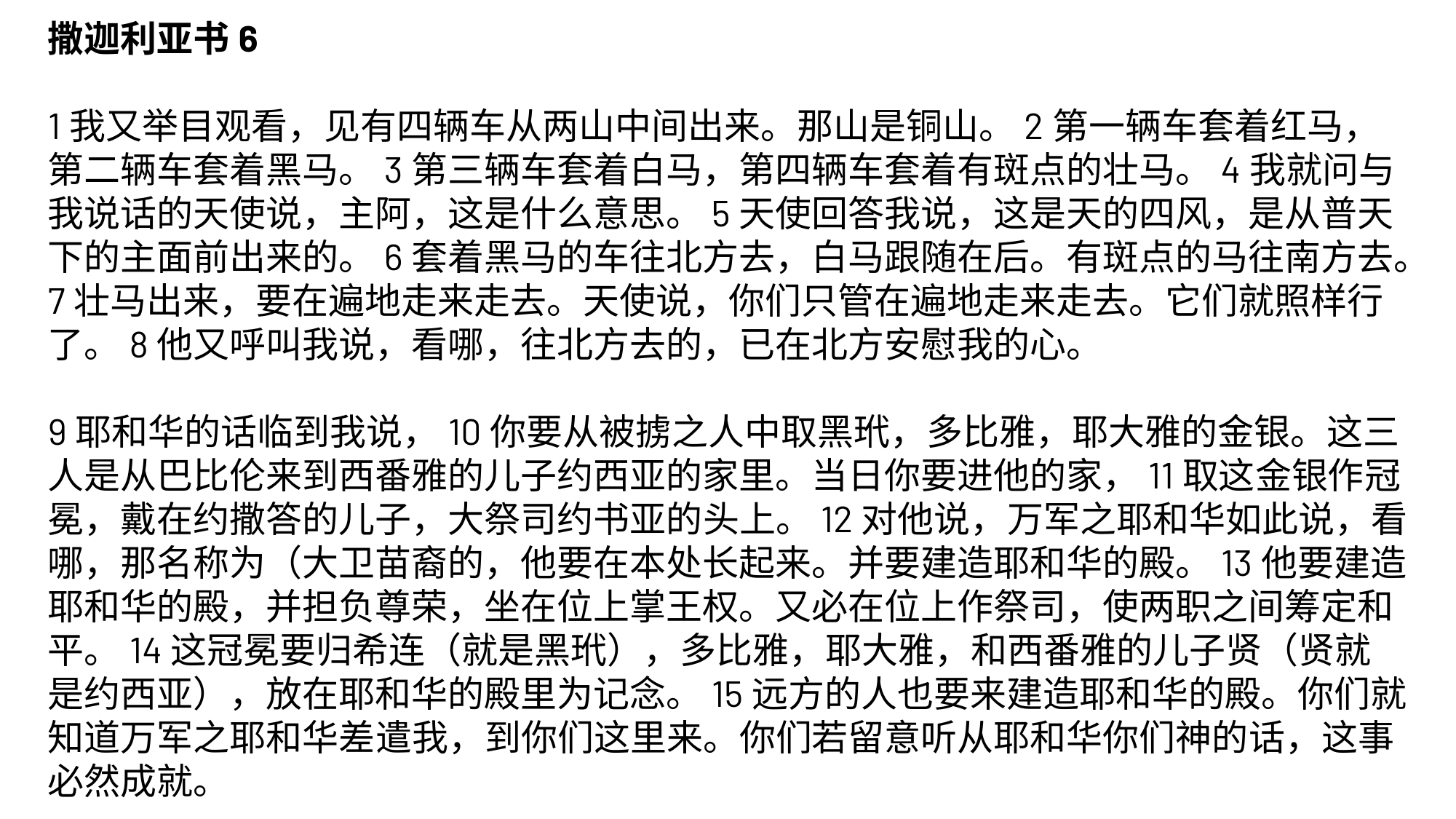

撒迦利亚书6

1我又举目观看，见有四辆车从两山中间出来。那山是铜山。2第一辆车套着红马，第二辆车套着黑马。3第三辆车套着白马，第四辆车套着有斑点的壮马。4我就问与我说话的天使说，主阿，这是什么意思。5天使回答我说，这是天的四风，是从普天下的主面前出来的。6套着黑马的车往北方去，白马跟随在后。有斑点的马往南方去。7壮马出来，要在遍地走来走去。天使说，你们只管在遍地走来走去。它们就照样行了。8他又呼叫我说，看哪，往北方去的，已在北方安慰我的心。

9耶和华的话临到我说，10你要从被掳之人中取黑玳，多比雅，耶大雅的金银。这三人是从巴比伦来到西番雅的儿子约西亚的家里。当日你要进他的家，11取这金银作冠冕，戴在约撒答的儿子，大祭司约书亚的头上。12对他说，万军之耶和华如此说，看哪，那名称为（大卫苗裔的，他要在本处长起来。并要建造耶和华的殿。13他要建造耶和华的殿，并担负尊荣，坐在位上掌王权。又必在位上作祭司，使两职之间筹定和平。14这冠冕要归希连（就是黑玳），多比雅，耶大雅，和西番雅的儿子贤（贤就是约西亚），放在耶和华的殿里为记念。15远方的人也要来建造耶和华的殿。你们就知道万军之耶和华差遣我，到你们这里来。你们若留意听从耶和华你们神的话，这事必然成就。